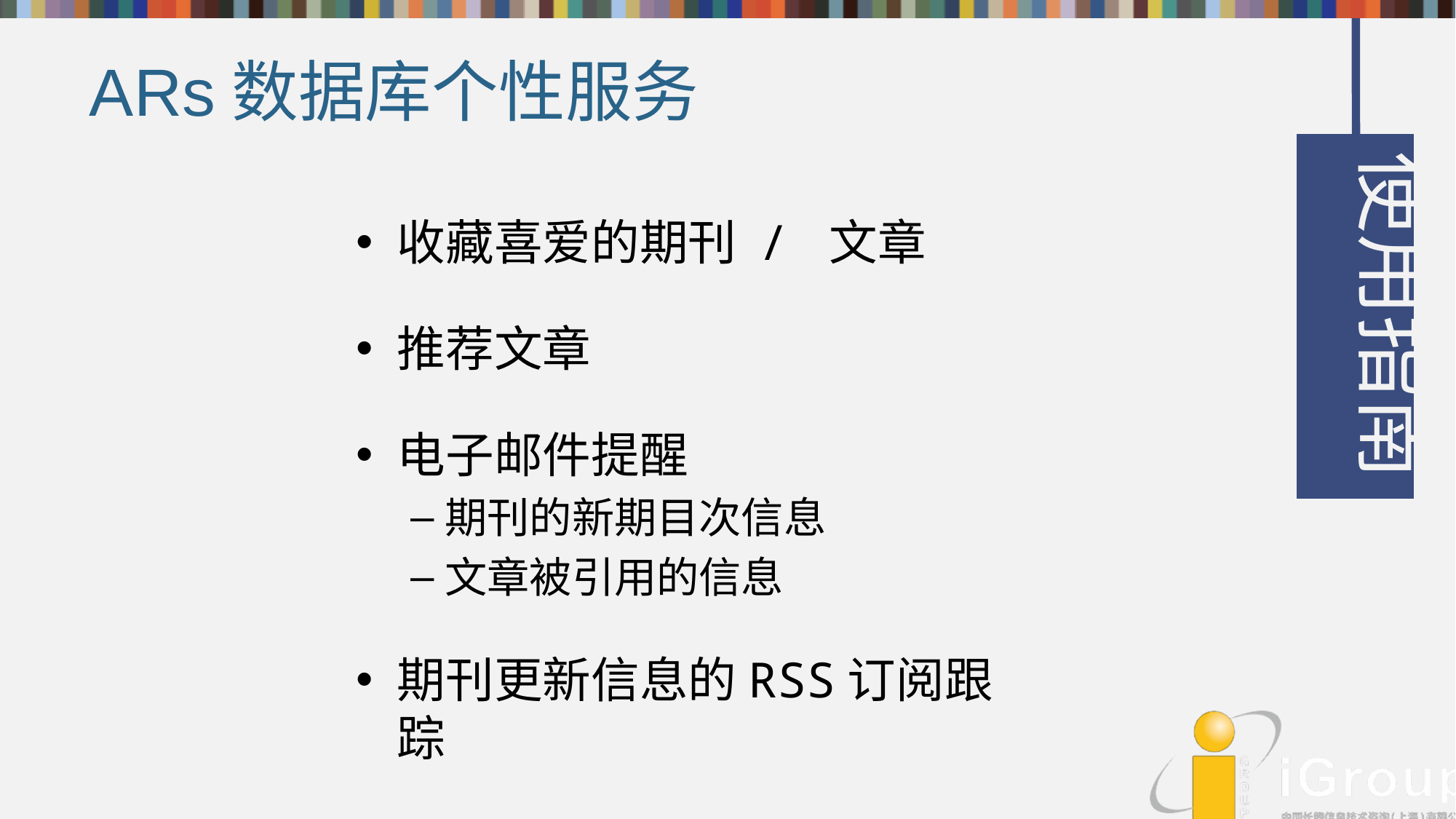

ARs数据库个性服务
使用指南
收藏喜爱的期刊 / 文章

推荐文章

电子邮件提醒
期刊的新期目次信息
文章被引用的信息

期刊更新信息的RSS订阅跟踪